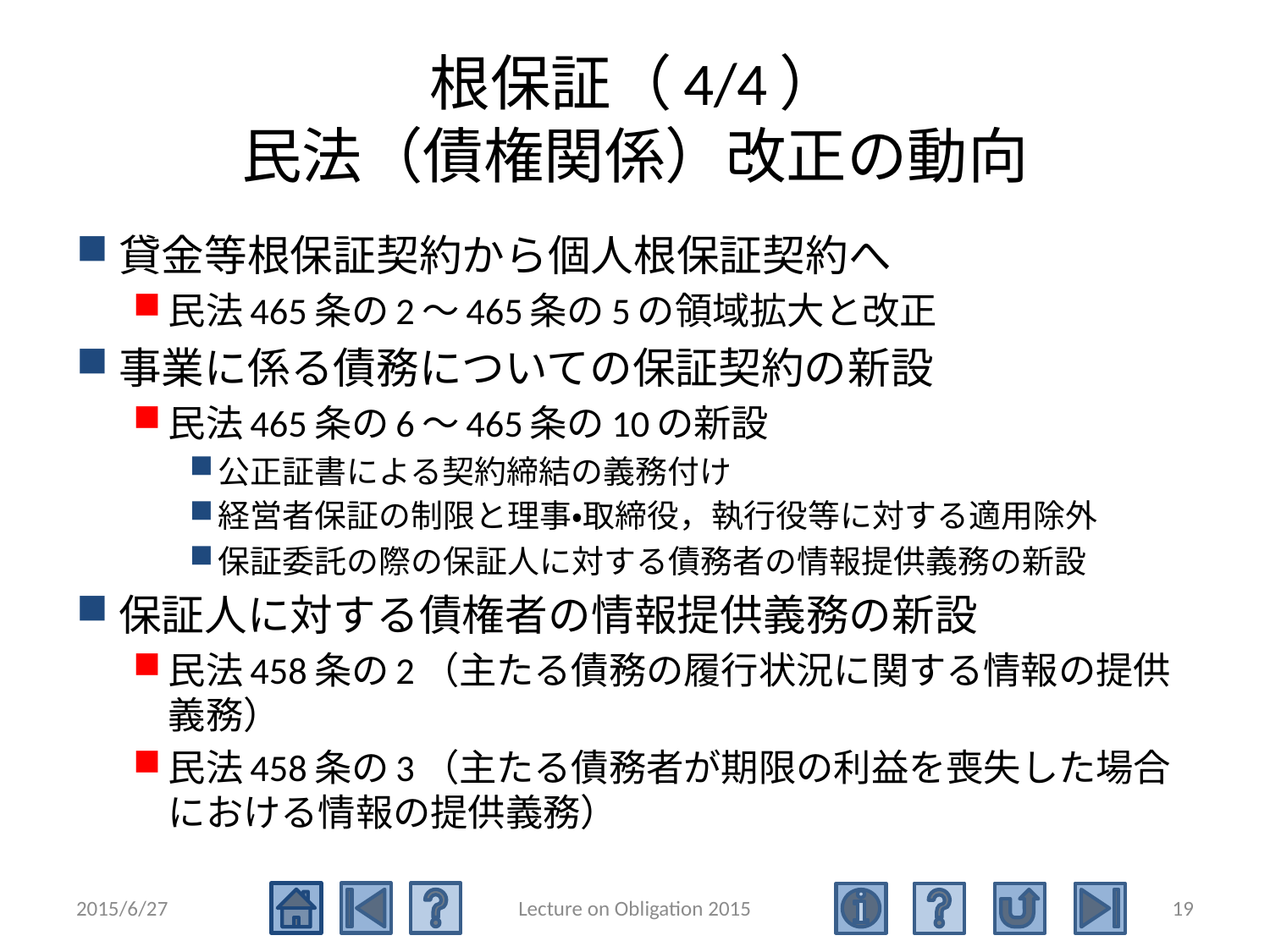

# 根保証（4/4） 民法（債権関係）改正の動向
貸金等根保証契約から個人根保証契約へ
民法465条の2～465条の5の領域拡大と改正
事業に係る債務についての保証契約の新設
民法465条の6～465条の10の新設
公正証書による契約締結の義務付け
経営者保証の制限と理事・取締役，執行役等に対する適用除外
保証委託の際の保証人に対する債務者の情報提供義務の新設
保証人に対する債権者の情報提供義務の新設
民法458条の2（主たる債務の履行状況に関する情報の提供義務）
民法458条の3（主たる債務者が期限の利益を喪失した場合における情報の提供義務）
2015/6/27
Lecture on Obligation 2015
19